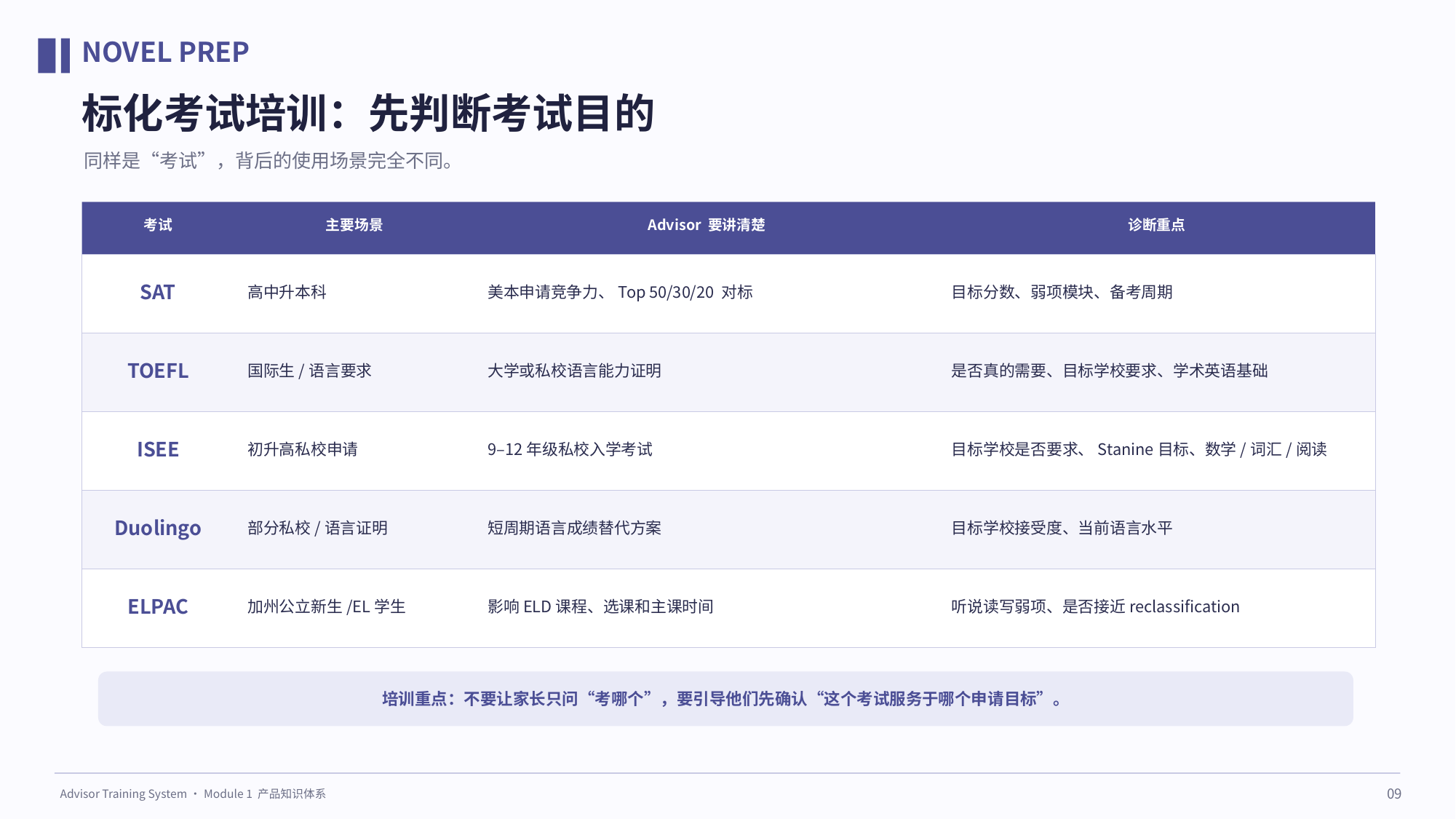

NOVEL PREP

标化考试培训：先判断考试目的
同样是“考试”，背后的使用场景完全不同。

考试
主要场景
Advisor 要讲清楚
诊断重点

SAT
高中升本科
美本申请竞争力、Top 50/30/20 对标
目标分数、弱项模块、备考周期

TOEFL
国际生/语言要求
大学或私校语言能力证明
是否真的需要、目标学校要求、学术英语基础

ISEE
初升高私校申请
9–12年级私校入学考试
目标学校是否要求、Stanine目标、数学/词汇/阅读

Duolingo
部分私校/语言证明
短周期语言成绩替代方案
目标学校接受度、当前语言水平

ELPAC
加州公立新生/EL学生
影响ELD课程、选课和主课时间
听说读写弱项、是否接近reclassification

培训重点：不要让家长只问“考哪个”，要引导他们先确认“这个考试服务于哪个申请目标”。

09
Advisor Training System · Module 1 产品知识体系